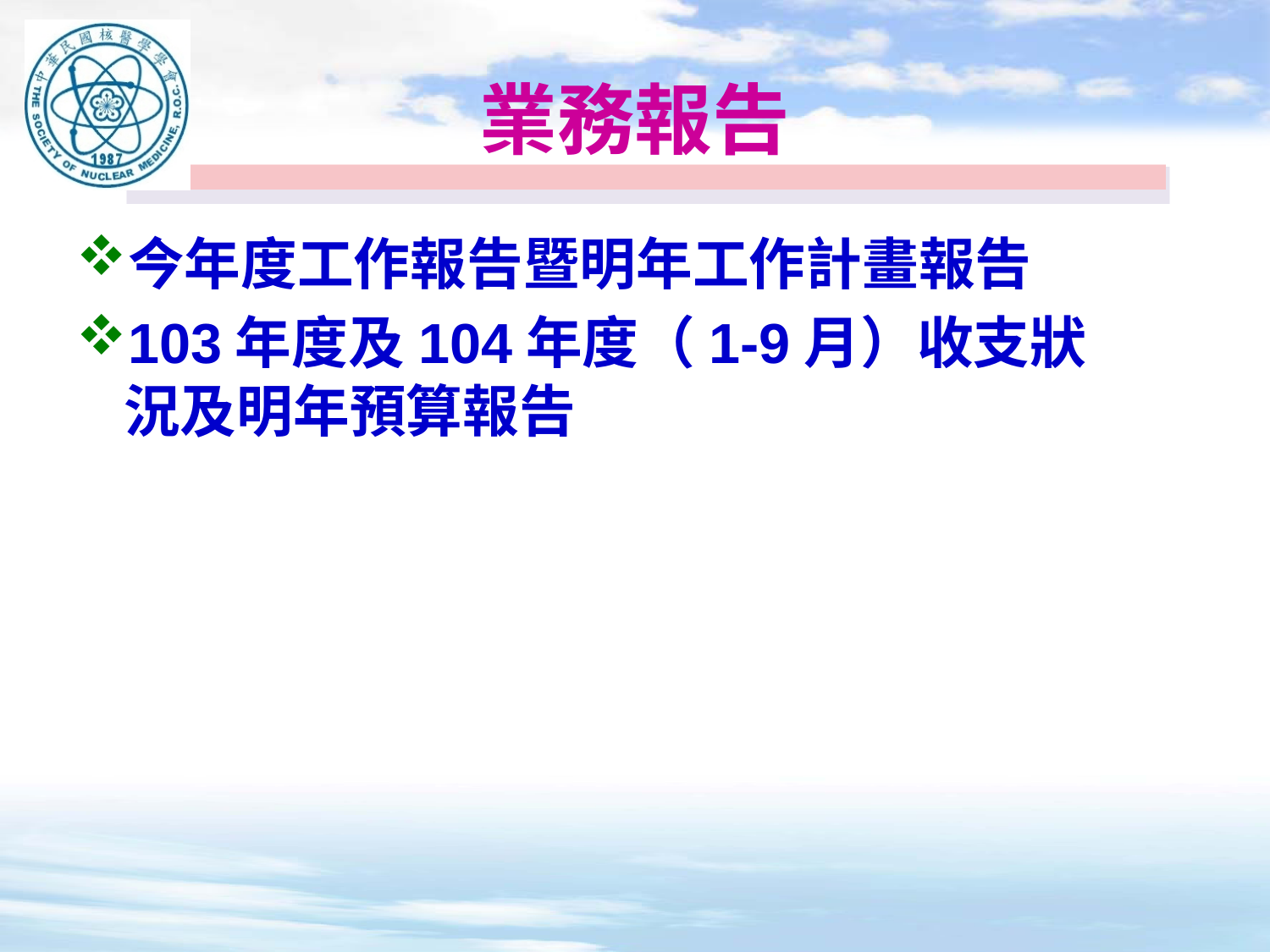

# 業務報告
今年度工作報告暨明年工作計畫報告
103年度及104年度（1-9月）收支狀況及明年預算報告